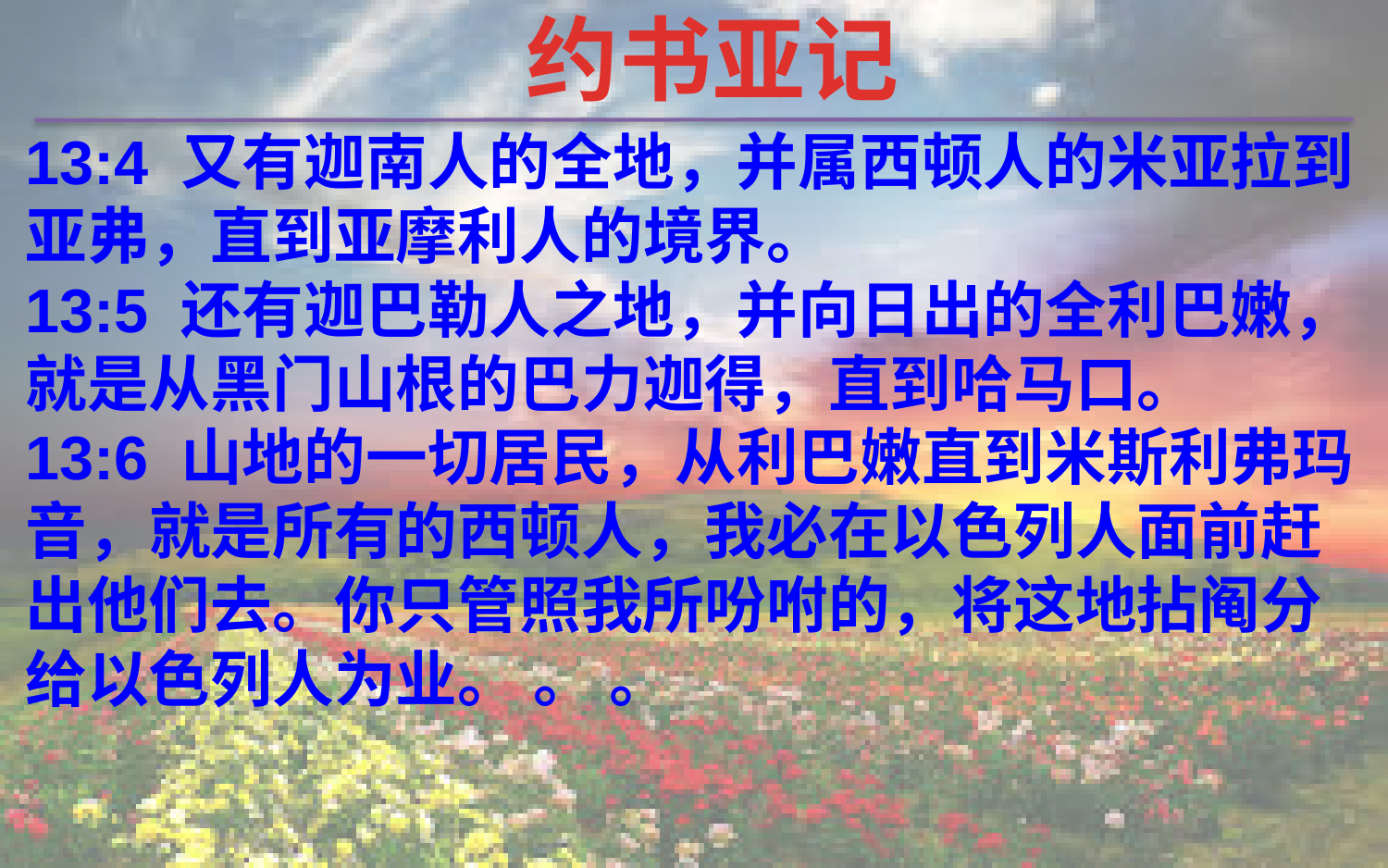

约书亚记
13:4 又有迦南人的全地，并属西顿人的米亚拉到亚弗，直到亚摩利人的境界。
13:5 还有迦巴勒人之地，并向日出的全利巴嫩，就是从黑门山根的巴力迦得，直到哈马口。
13:6 山地的一切居民，从利巴嫩直到米斯利弗玛音，就是所有的西顿人，我必在以色列人面前赶出他们去。你只管照我所吩咐的，将这地拈阄分给以色列人为业。 。 。